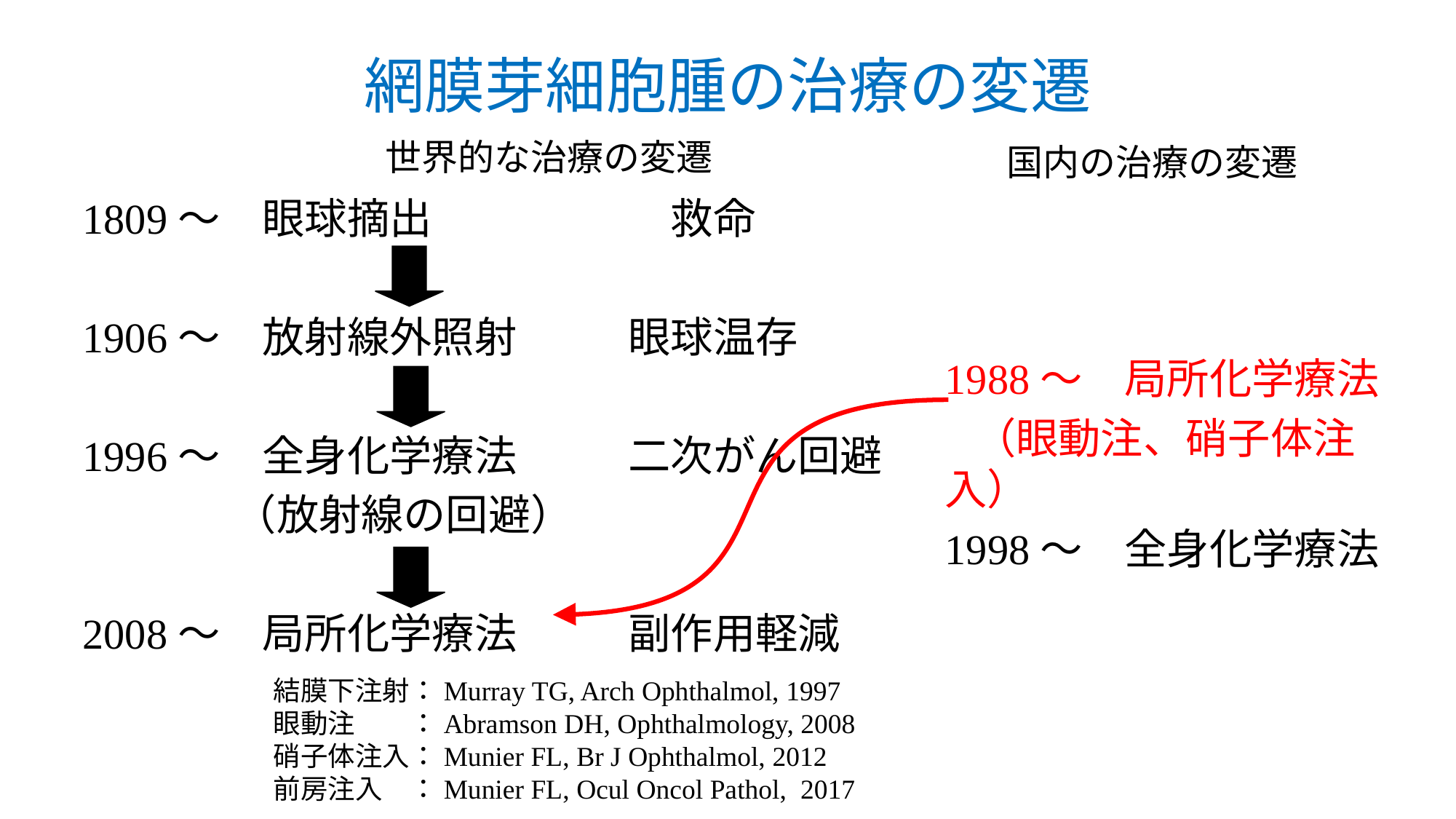

# 網膜芽細胞腫の治療の変遷
世界的な治療の変遷
国内の治療の変遷
1809～　眼球摘出		　救命

1906～　放射線外照射		眼球温存

1996～　全身化学療法		二次がん回避
　	　（放射線の回避）

2008～　局所化学療法		副作用軽減

1988～　局所化学療法
  （眼動注、硝子体注入）
1998～　全身化学療法

結膜下注射：Murray TG, Arch Ophthalmol, 1997
眼動注　　：Abramson DH, Ophthalmology, 2008
硝子体注入：Munier FL, Br J Ophthalmol, 2012
前房注入　：Munier FL, Ocul Oncol Pathol,  2017